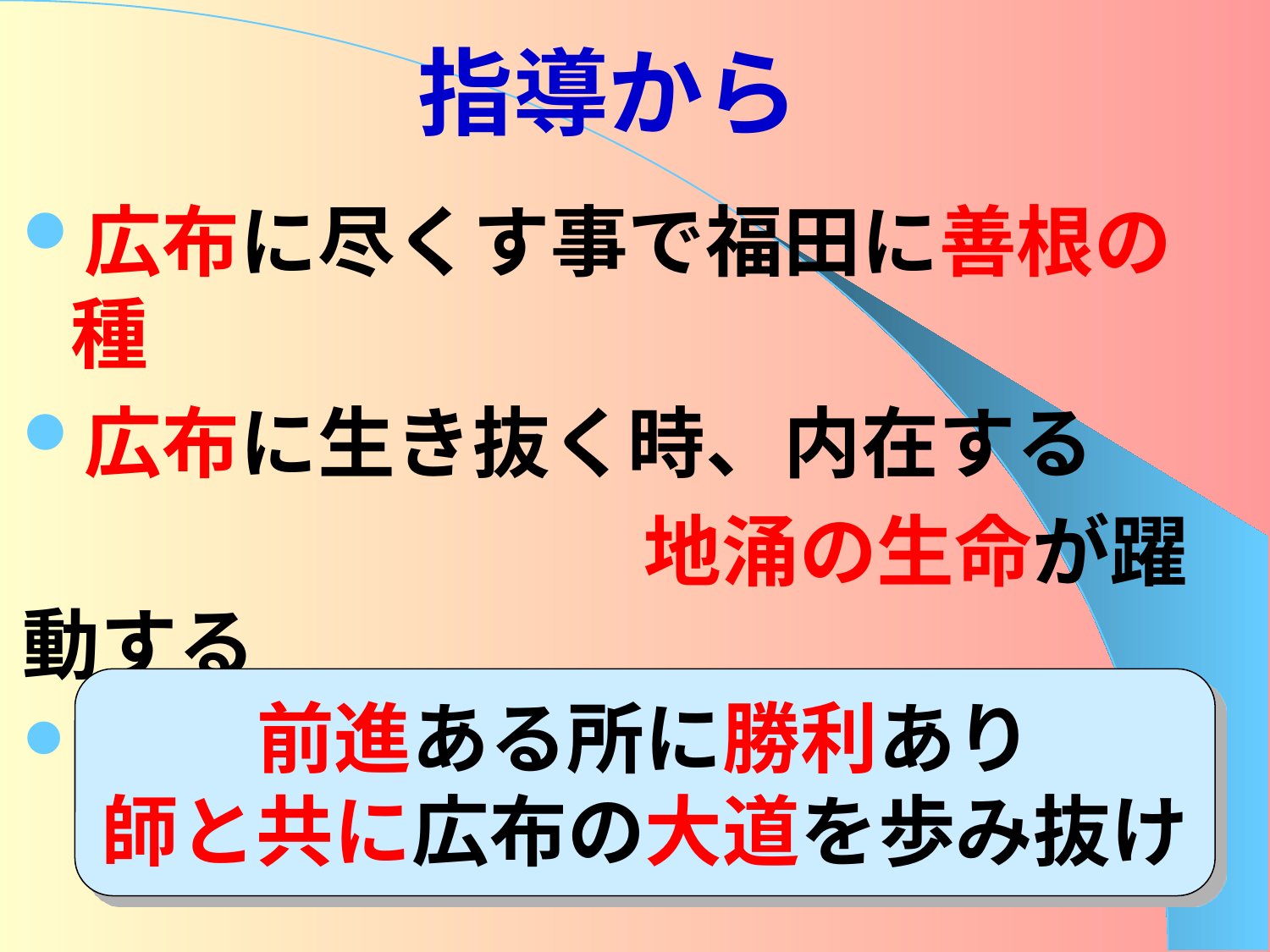

# 指導から
広布に尽くす事で福田に善根の種
広布に生き抜く時、内在する
　　　　　　　　地涌の生命が躍動する
功徳と福運により、必ず偉大な境涯に
前進ある所に勝利あり
師と共に広布の大道を歩み抜け